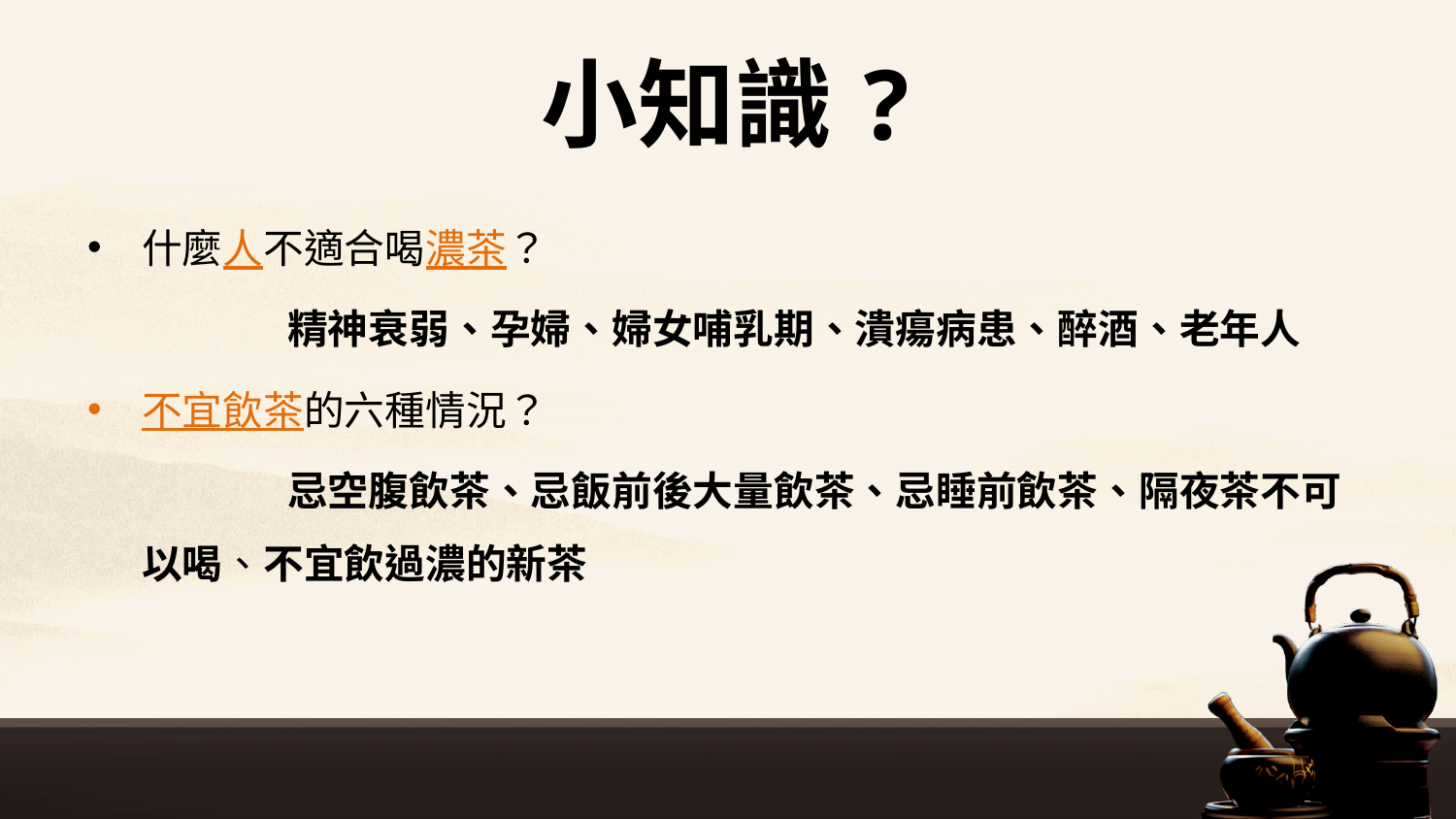

# 小知識?
什麼人不適合喝濃茶？
		精神衰弱、孕婦、婦女哺乳期、潰瘍病患、醉酒、老年人
不宜飲茶的六種情況？
		忌空腹飲茶、忌飯前後大量飲茶、忌睡前飲茶、隔夜茶不可以喝、不宜飲過濃的新茶